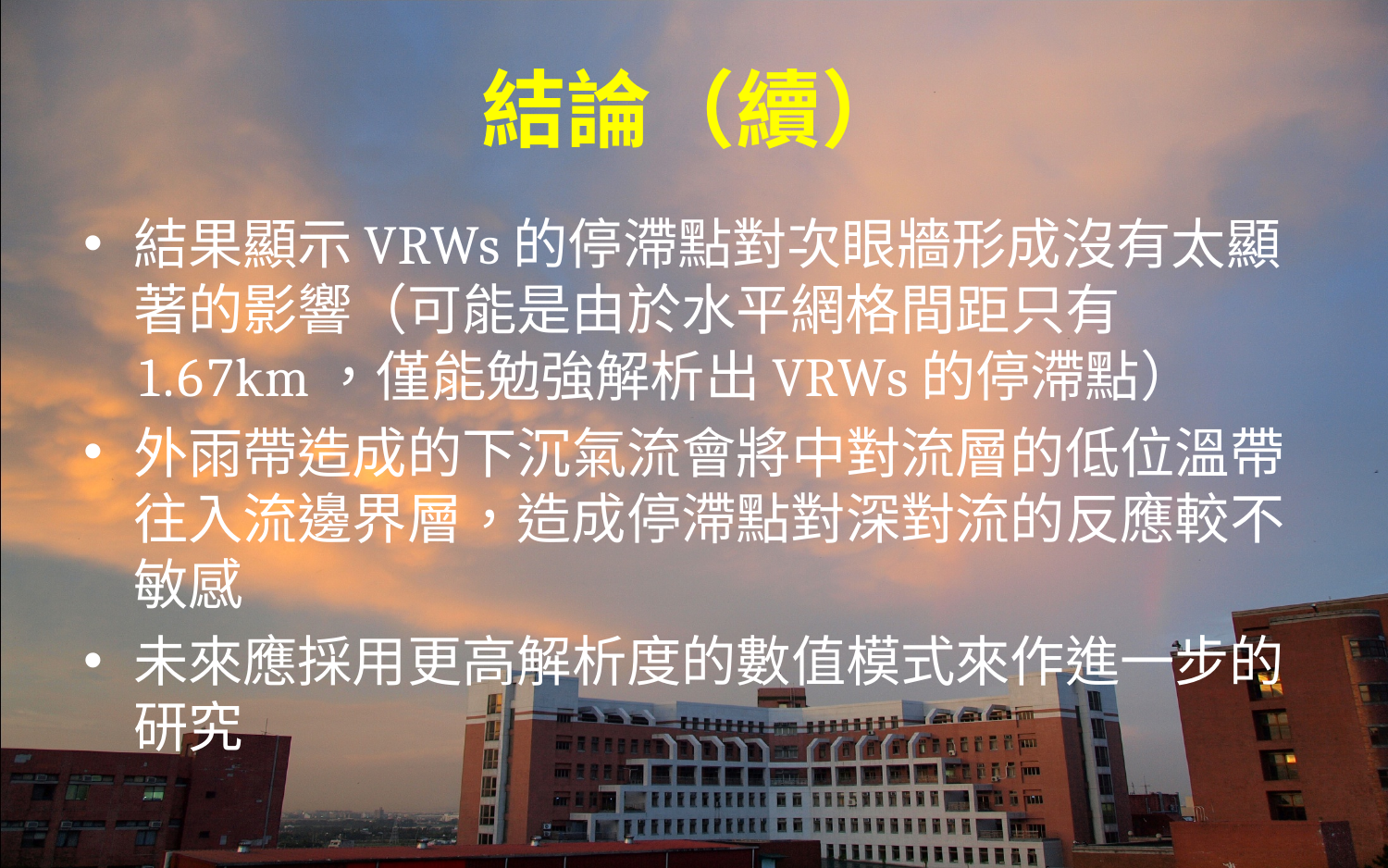

# 結論（續）
結果顯示VRWs的停滯點對次眼牆形成沒有太顯著的影響（可能是由於水平網格間距只有1.67km，僅能勉強解析出VRWs的停滯點）
外雨帶造成的下沉氣流會將中對流層的低位溫帶往入流邊界層，造成停滯點對深對流的反應較不敏感
未來應採用更高解析度的數值模式來作進一步的研究